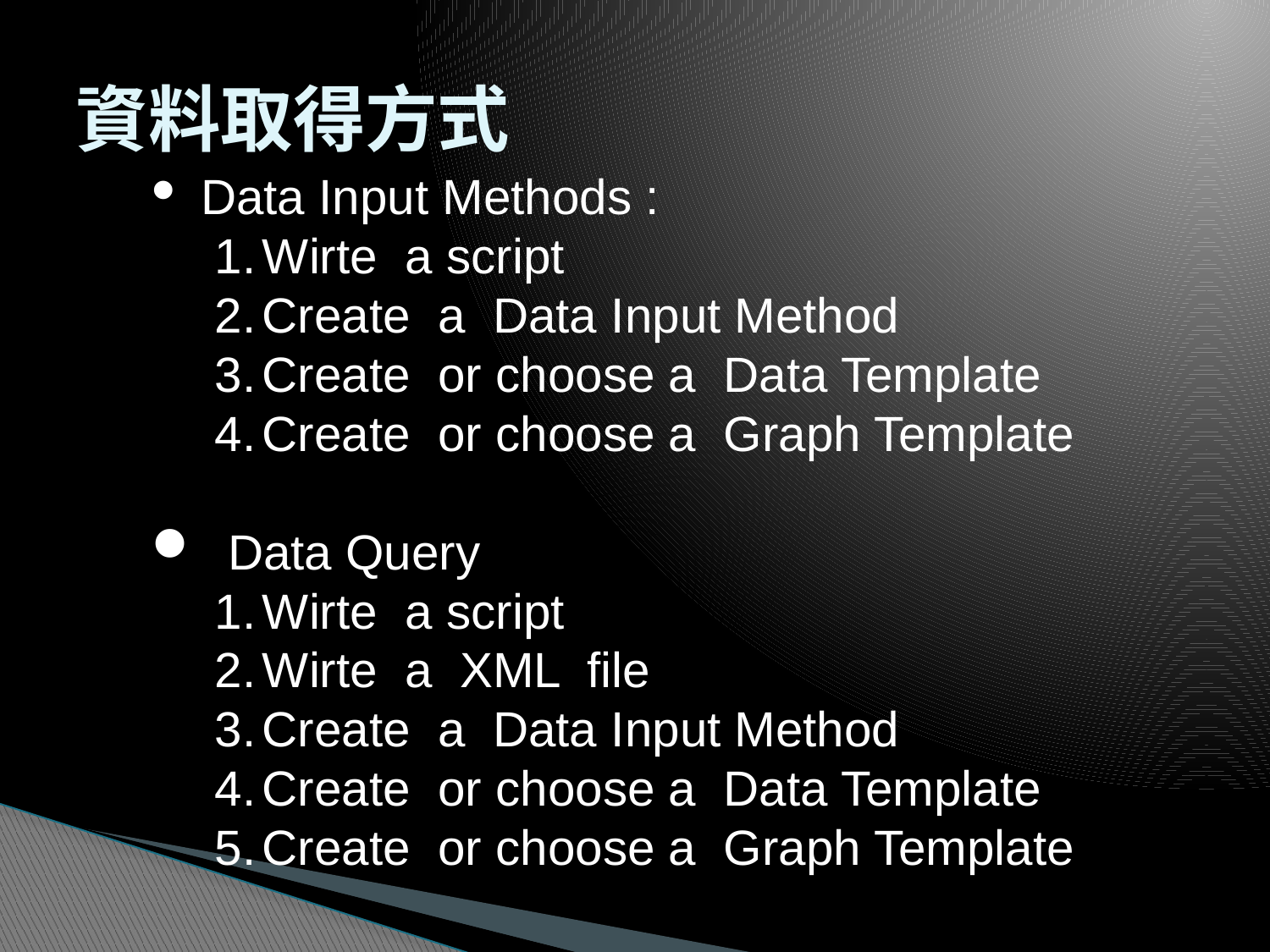

# 資料取得方式
  Data Input Methods :
Wirte  a script
Create  a  Data Input Method
Create  or choose a  Data Template
Create  or choose a  Graph Template

  Data Query
Wirte  a script
Wirte  a  XML  file
Create  a  Data Input Method
Create  or choose a  Data Template
Create  or choose a  Graph Template